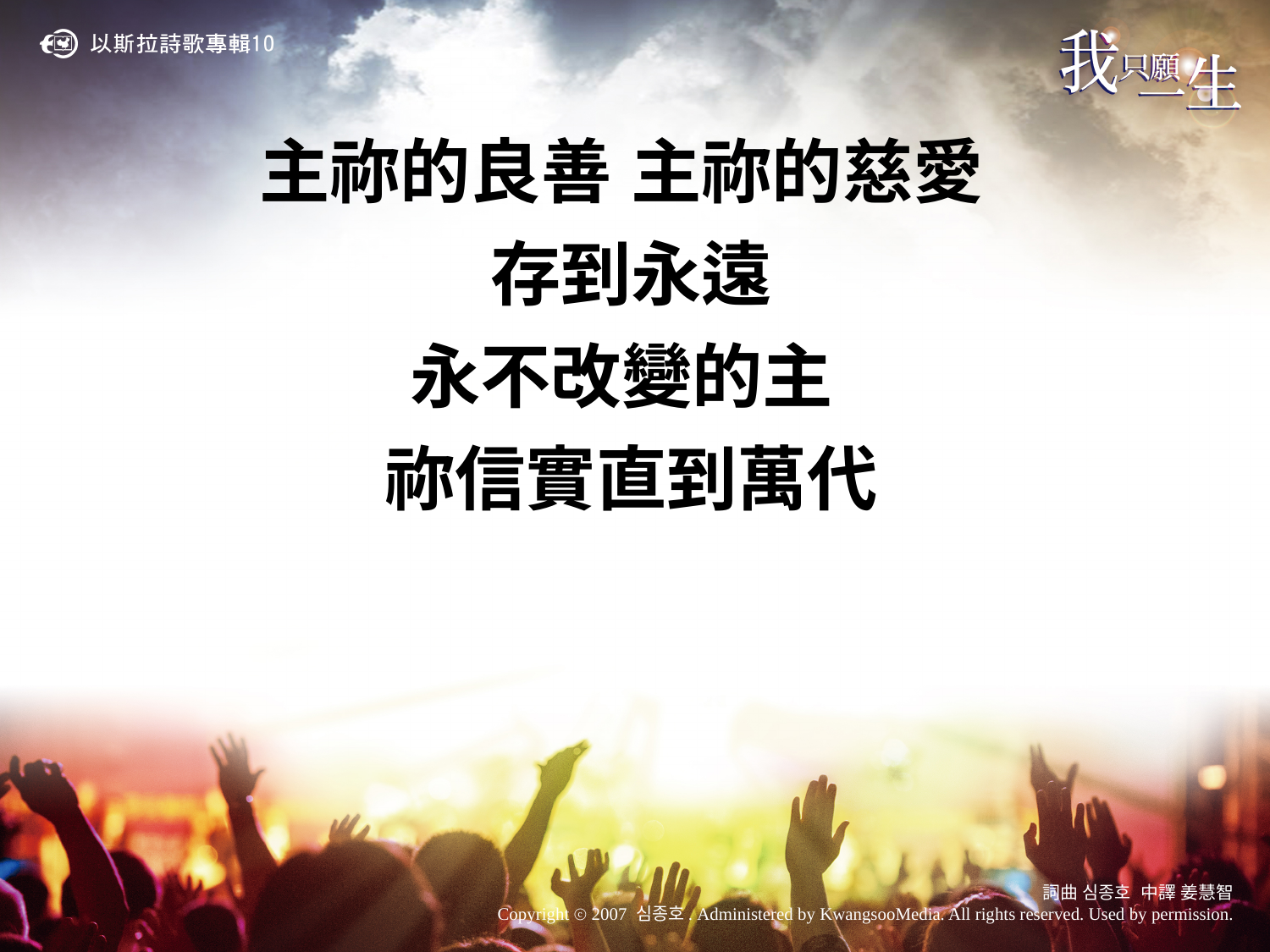

主祢的良善 主祢的慈愛
存到永遠
永不改變的主
祢信實直到萬代
詞曲 심종호  中譯 姜慧智
Copyright ⓒ 2007 심종호. Administered by KwangsooMedia. All rights reserved. Used by permission.